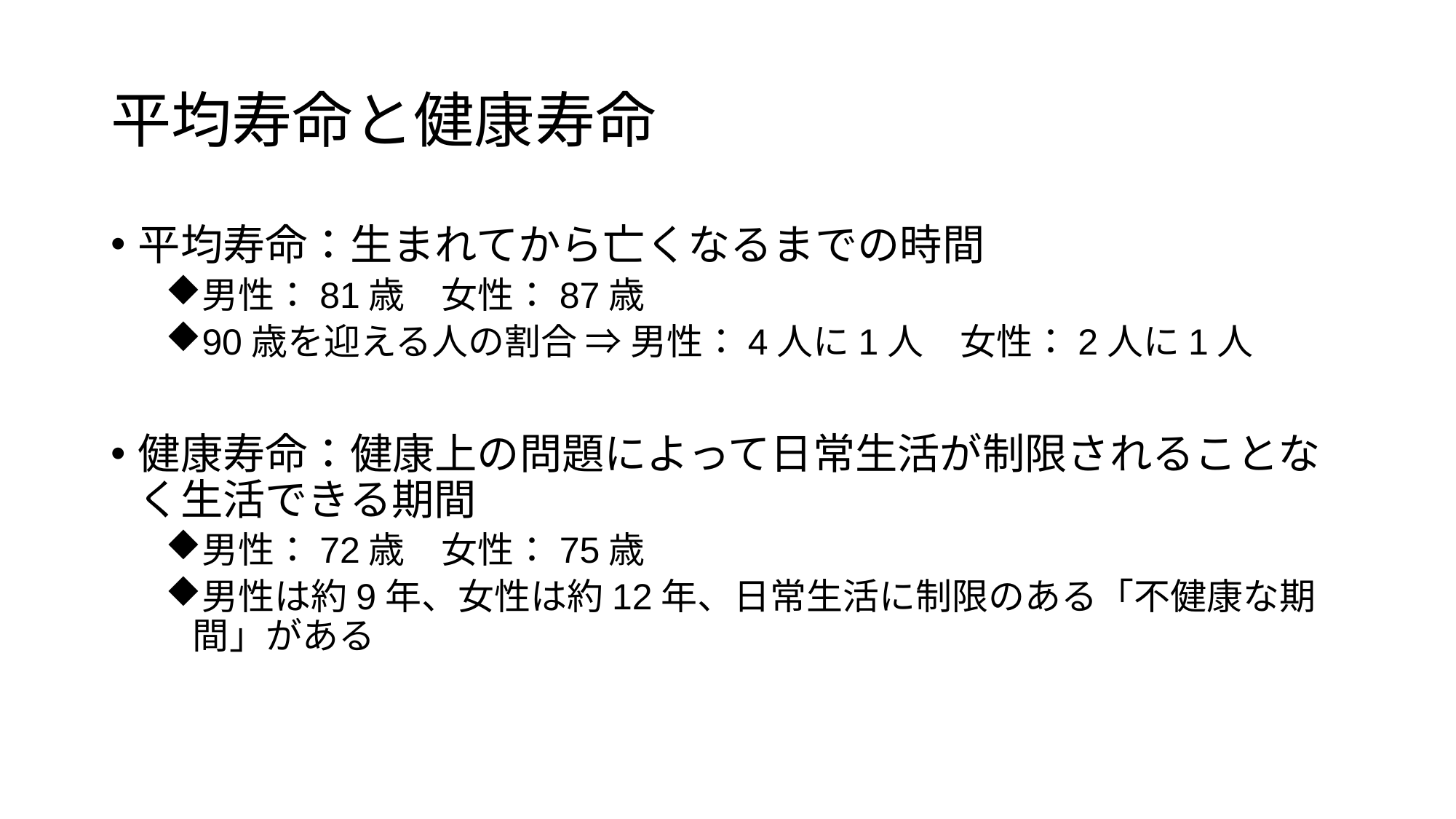

# 平均寿命と健康寿命
平均寿命：生まれてから亡くなるまでの時間
男性：81歳　女性：87歳
90歳を迎える人の割合 ⇒ 男性：4人に1人　女性：2人に1人

健康寿命：健康上の問題によって日常生活が制限されることなく生活できる期間
男性：72歳　女性：75歳
男性は約9年、女性は約12年、日常生活に制限のある「不健康な期間」がある